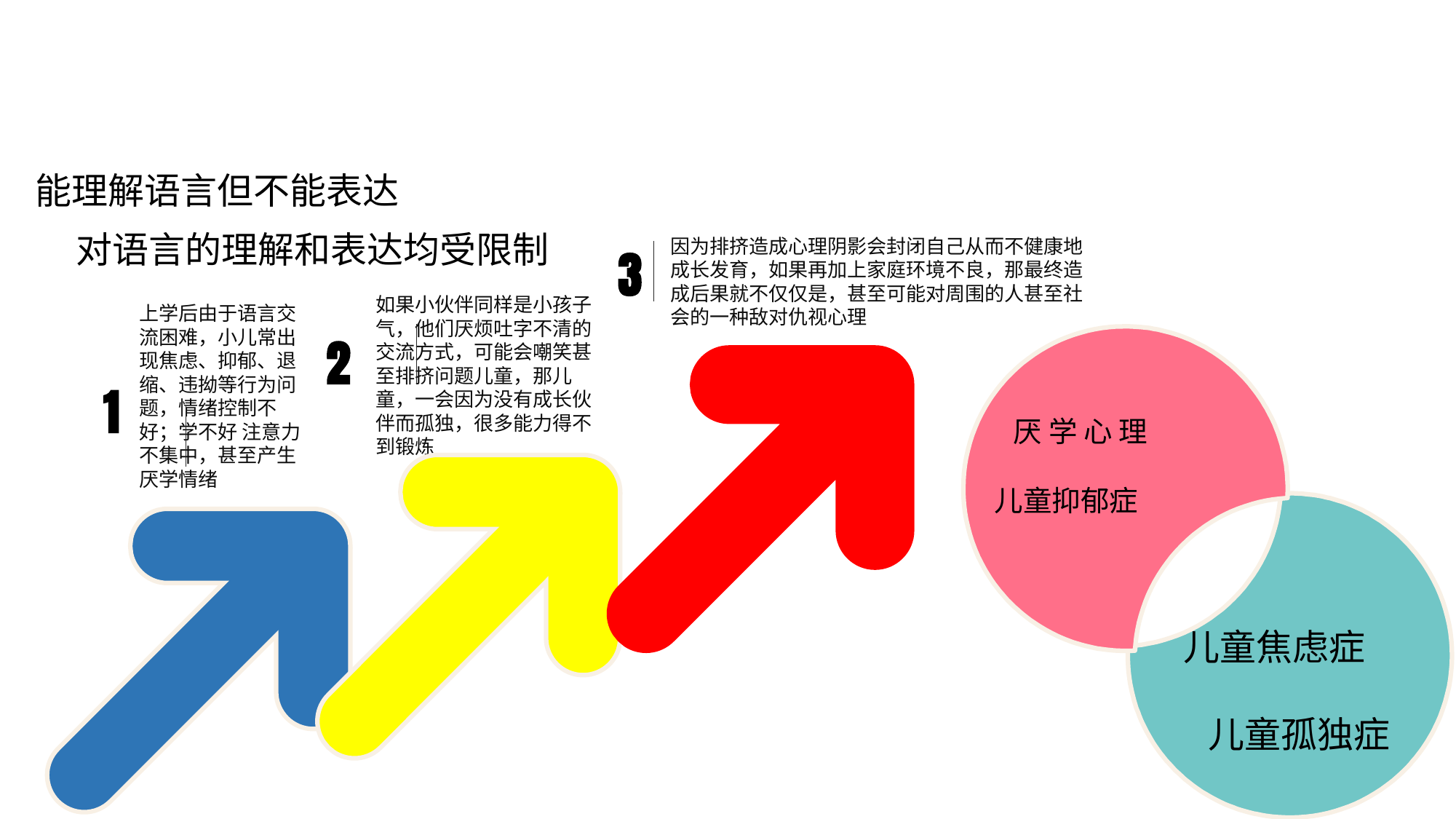

能理解语言但不能表达
对语言的理解和表达均受限制
因为排挤造成心理阴影会封闭自己从而不健康地成长发育，如果再加上家庭环境不良，那最终造成后果就不仅仅是，甚至可能对周围的人甚至社会的一种敌对仇视心理
3
如果小伙伴同样是小孩子气，他们厌烦吐字不清的交流方式，可能会嘲笑甚至排挤问题儿童，那儿童，一会因为没有成长伙伴而孤独，很多能力得不到锻炼
2
上学后由于语言交流困难，小儿常出现焦虑、抑郁、退缩、违拗等行为问题，情绪控制不好；学不好 注意力不集中，甚至产生厌学情绪
1

     厌 学 心 理

  儿童抑郁症

儿童焦虑症

  儿童孤独症